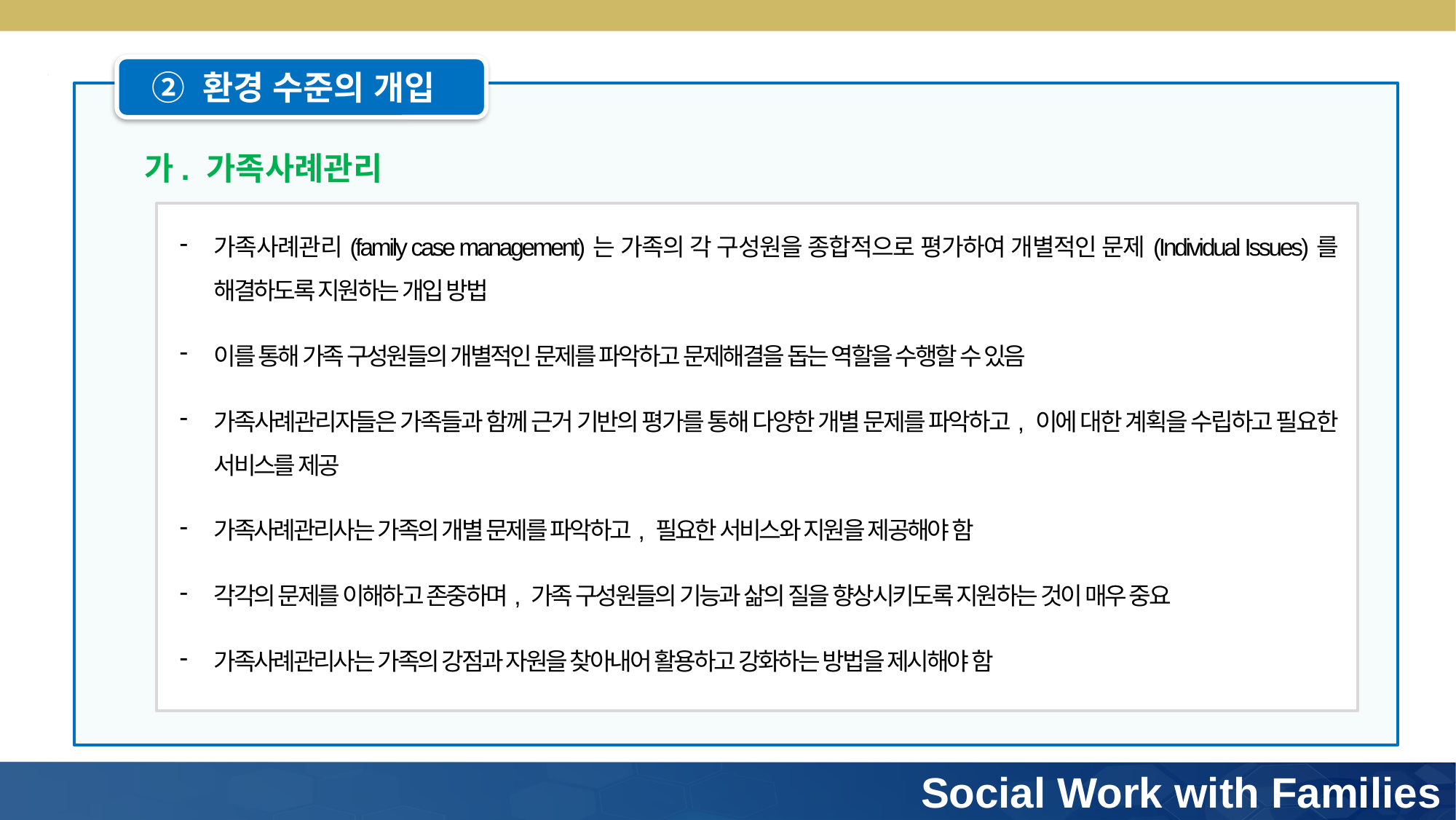

② 환경 수준의 개입

가. 가족사례관리

가족사례관리(family case management)는 가족의 각 구성원을 종합적으로 평가하여 개별적인 문제(Individual Issues)를 해결하도록 지원하는 개입 방법

이를 통해 가족 구성원들의 개별적인 문제를 파악하고 문제해결을 돕는 역할을 수행할 수 있음

가족사례관리자들은 가족들과 함께 근거 기반의 평가를 통해 다양한 개별 문제를 파악하고, 이에 대한 계획을 수립하고 필요한 서비스를 제공

가족사례관리사는 가족의 개별 문제를 파악하고, 필요한 서비스와 지원을 제공해야 함

각각의 문제를 이해하고 존중하며, 가족 구성원들의 기능과 삶의 질을 향상시키도록 지원하는 것이 매우 중요

가족사례관리사는 가족의 강점과 자원을 찾아내어 활용하고 강화하는 방법을 제시해야 함